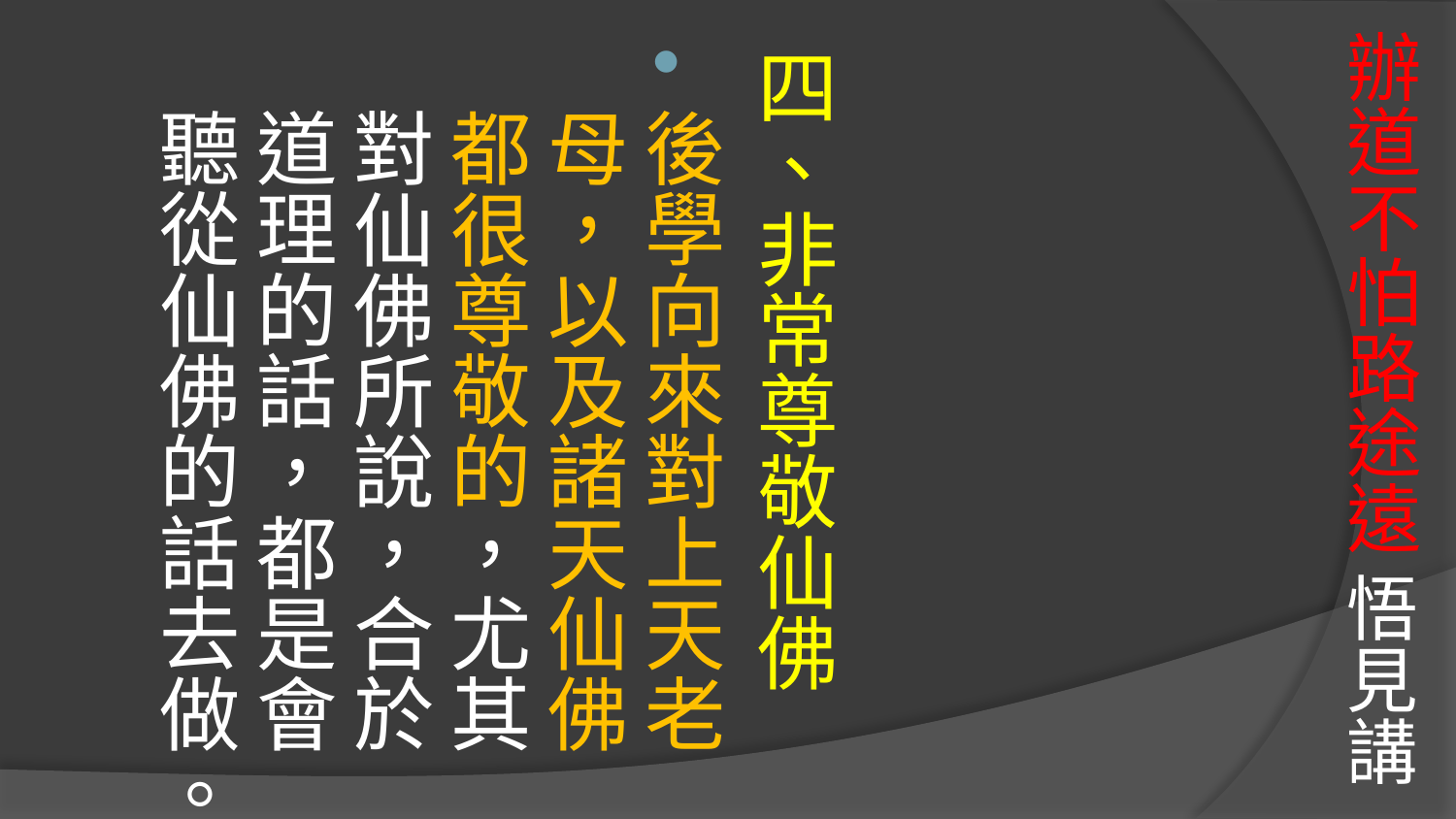

# 辦道不怕路途遠 悟見講
四、非常尊敬仙佛
後學向來對上天老母，以及諸天仙佛都很尊敬的，尤其對仙佛所說，合於道理的話，都是會聽從仙佛的話去做。